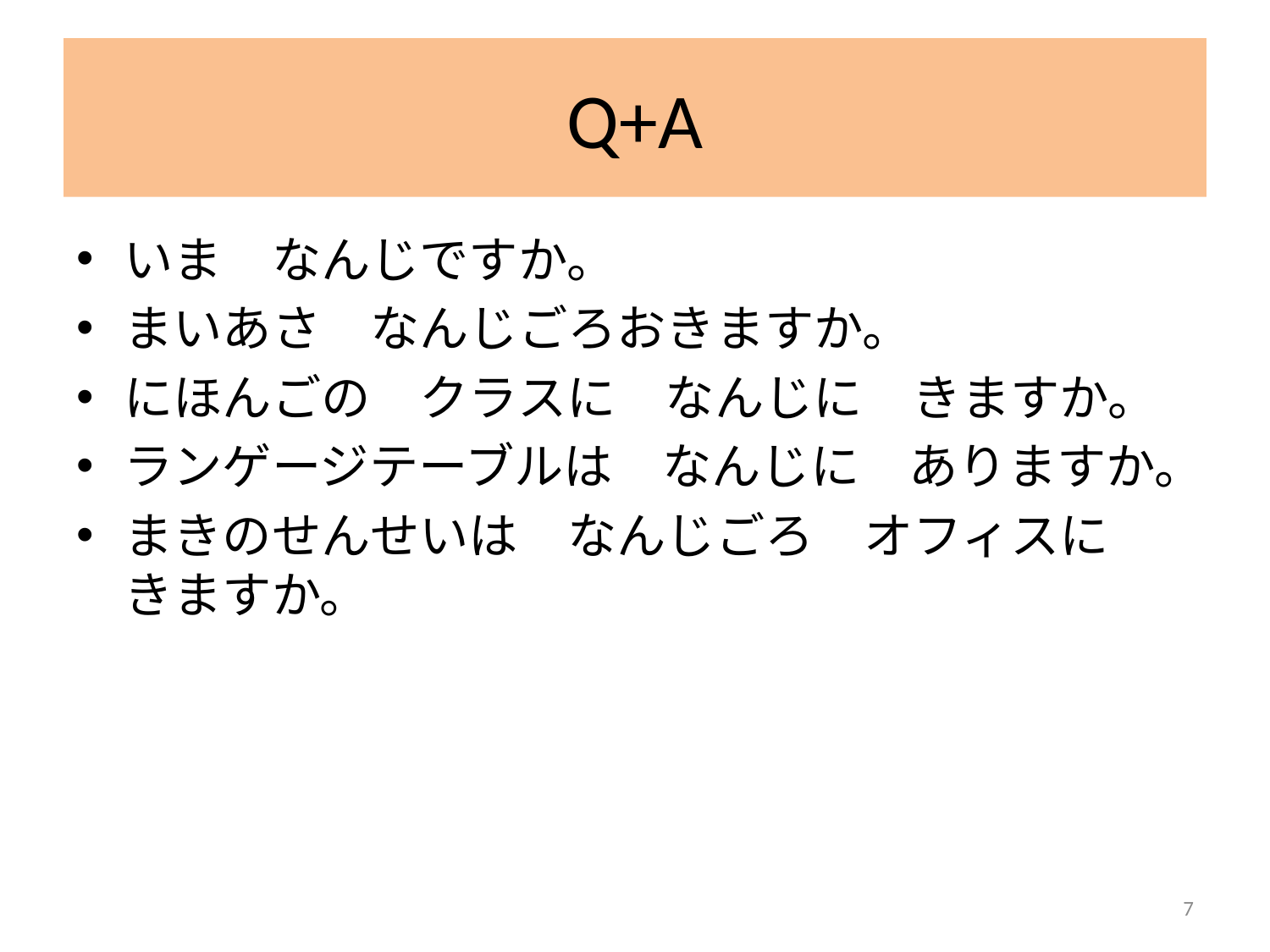

# Q+A
いま　なんじですか。
まいあさ　なんじごろおきますか。
にほんごの　クラスに　なんじに　きますか。
ランゲージテーブルは　なんじに　ありますか。
まきのせんせいは　なんじごろ　オフィスに　きますか。
7